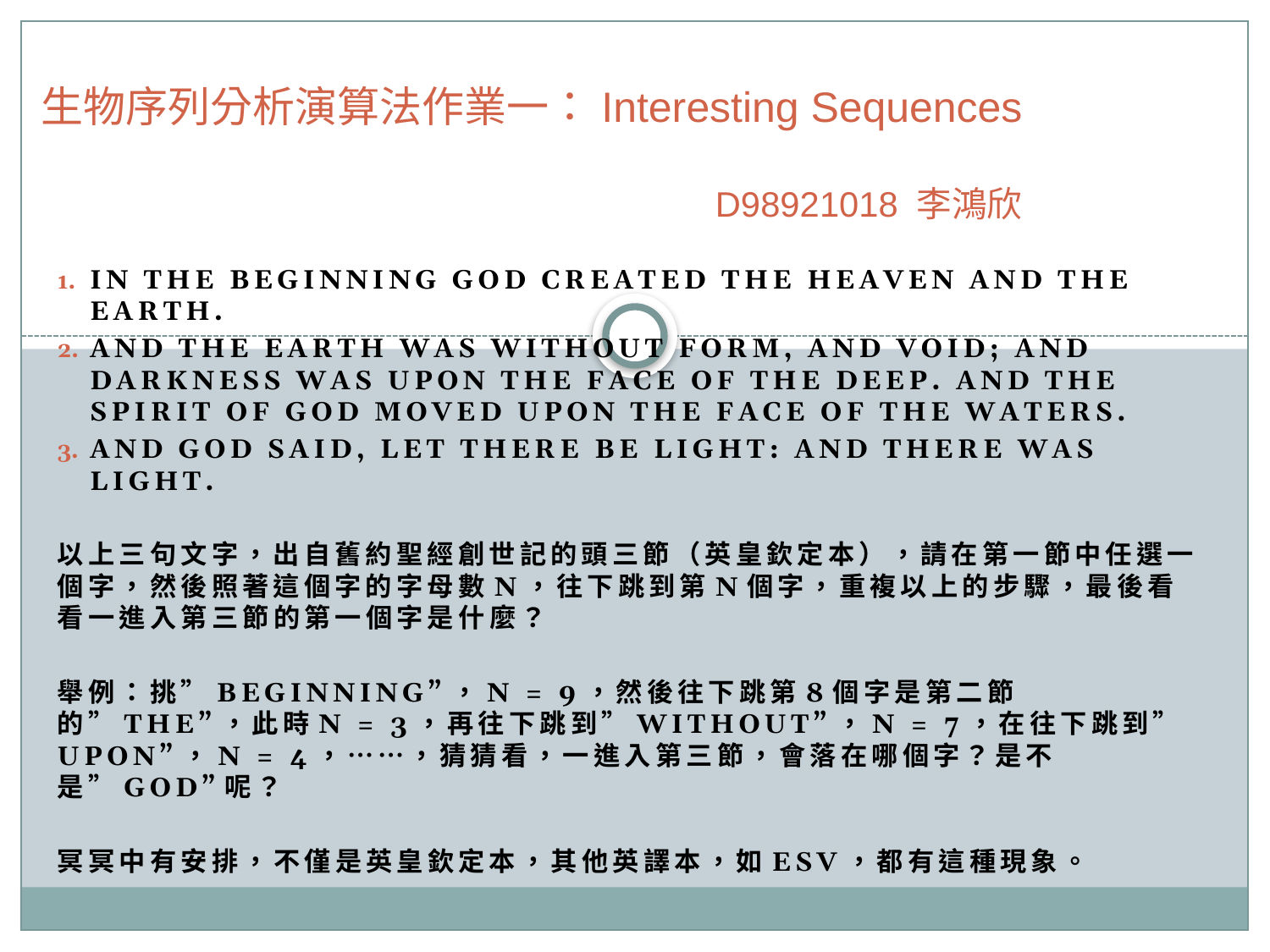

# 生物序列分析演算法作業一：Interesting Sequences D98921018 李鴻欣
In the beginning God created the heaven and the earth.
And the earth was without form, and void; and darkness was upon the face of the deep. And the Spirit of God moved upon the face of the waters.
And God said, Let there be light: and there was light.

以上三句文字，出自舊約聖經創世記的頭三節（英皇欽定本），請在第一節中任選一個字，然後照著這個字的字母數n，往下跳到第n個字，重複以上的步驟，最後看看一進入第三節的第一個字是什麼？

舉例：挑”beginning”，n = 9，然後往下跳第8個字是第二節的”the”，此時n = 3，再往下跳到”without”，n = 7，在往下跳到”upon”，n = 4，……，猜猜看，一進入第三節，會落在哪個字？是不是”God”呢？

冥冥中有安排，不僅是英皇欽定本，其他英譯本，如ESV，都有這種現象。